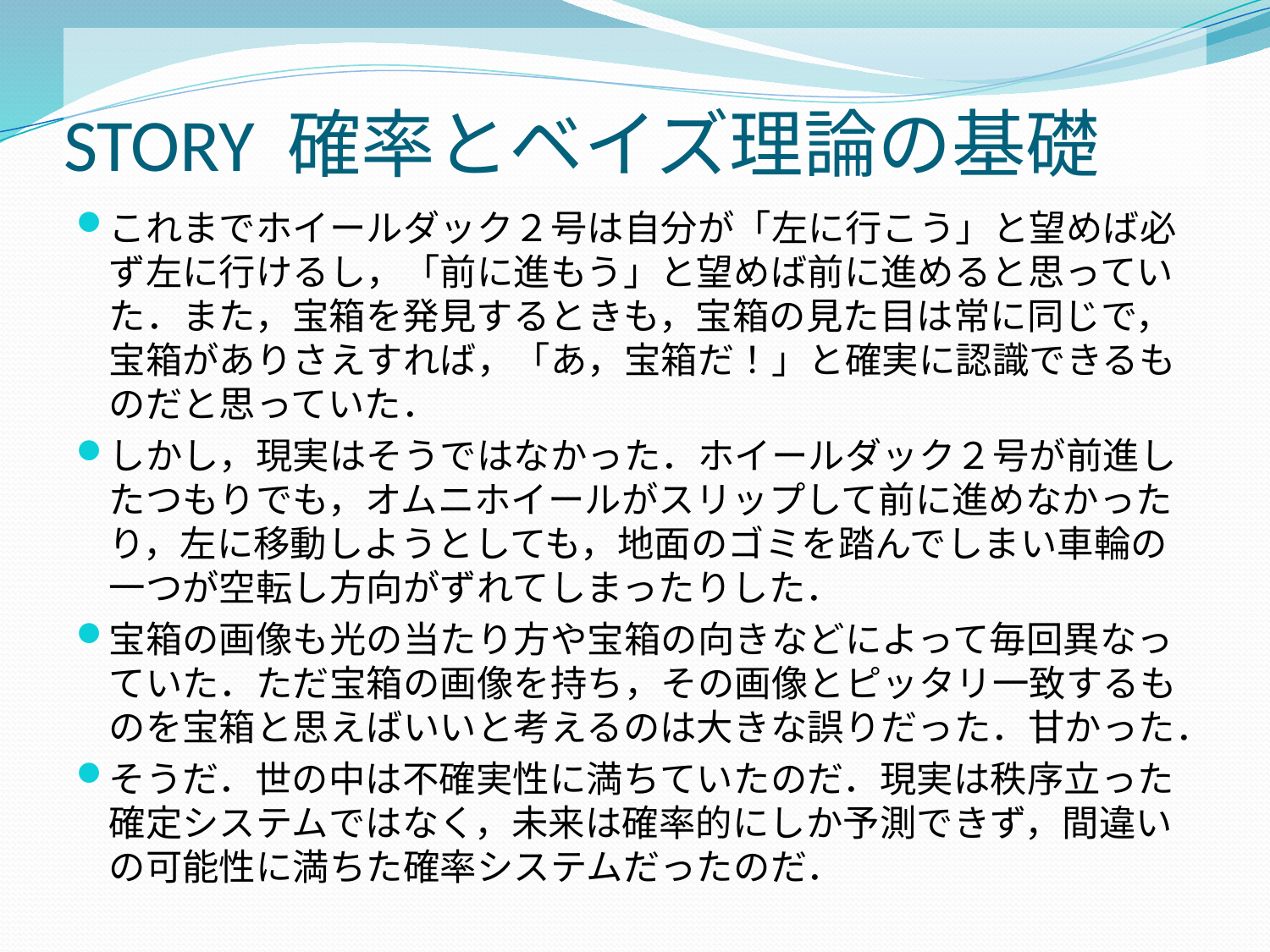

# STORY 確率とベイズ理論の基礎
これまでホイールダック２号は自分が「左に行こう」と望めば必ず左に行けるし，「前に進もう」と望めば前に進めると思っていた．また，宝箱を発見するときも，宝箱の見た目は常に同じで，宝箱がありさえすれば，「あ，宝箱だ！」と確実に認識できるものだと思っていた．
しかし，現実はそうではなかった．ホイールダック２号が前進したつもりでも，オムニホイールがスリップして前に進めなかったり，左に移動しようとしても，地面のゴミを踏んでしまい車輪の一つが空転し方向がずれてしまったりした．
宝箱の画像も光の当たり方や宝箱の向きなどによって毎回異なっていた．ただ宝箱の画像を持ち，その画像とピッタリ一致するものを宝箱と思えばいいと考えるのは大きな誤りだった．甘かった．
そうだ．世の中は不確実性に満ちていたのだ．現実は秩序立った確定システムではなく，未来は確率的にしか予測できず，間違いの可能性に満ちた確率システムだったのだ．